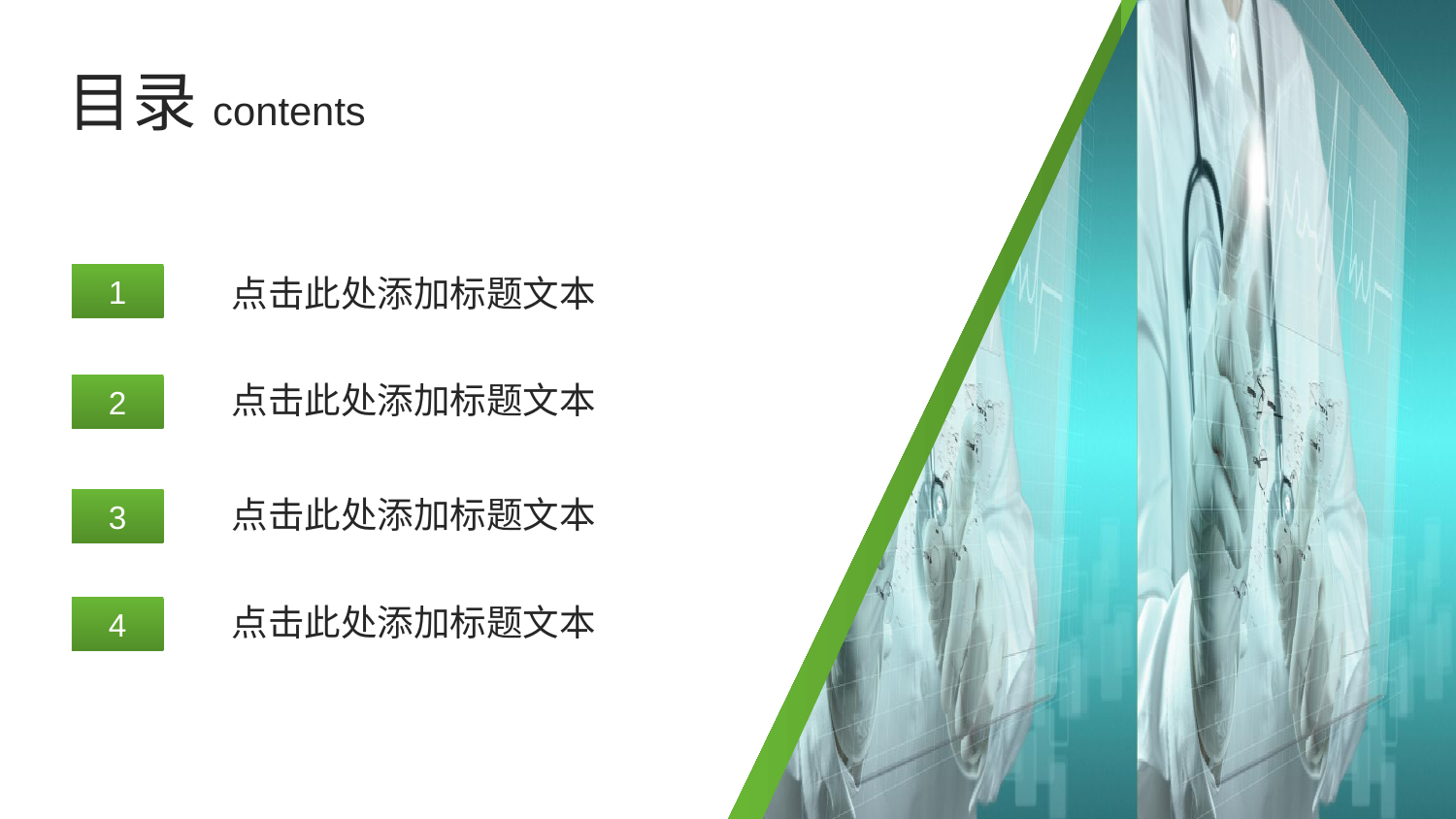

目录contents
点击此处添加标题文本
1
点击此处添加标题文本
2
点击此处添加标题文本
3
点击此处添加标题文本
4